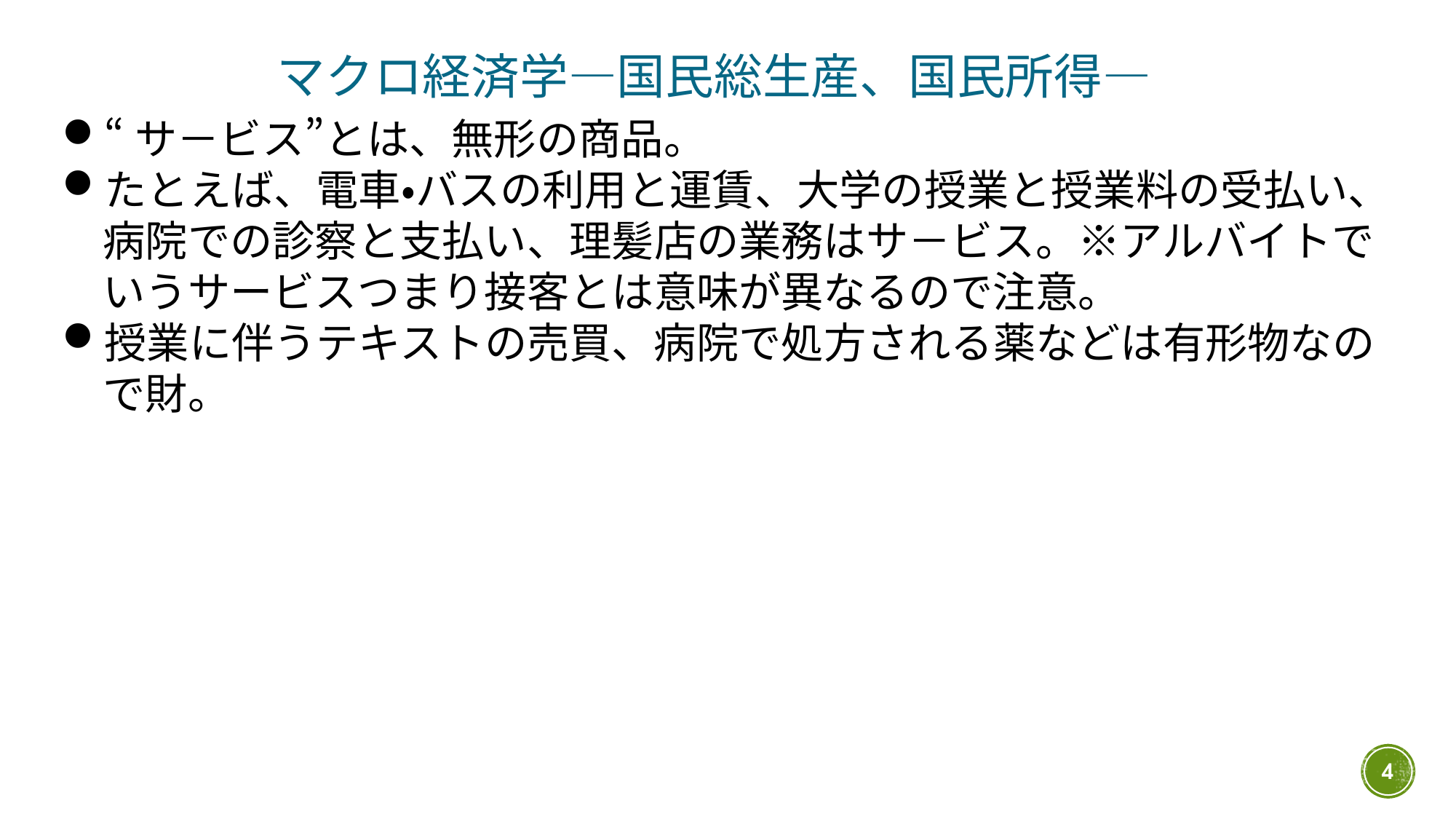

マクロ経済学―国民総生産、国民所得―
“サ－ビス”とは、無形の商品。
たとえば、電車・バスの利用と運賃、大学の授業と授業料の受払い、病院での診察と支払い、理髪店の業務はサ－ビス。※アルバイトでいうサービスつまり接客とは意味が異なるので注意。
授業に伴うテキストの売買、病院で処方される薬などは有形物なので財。
4